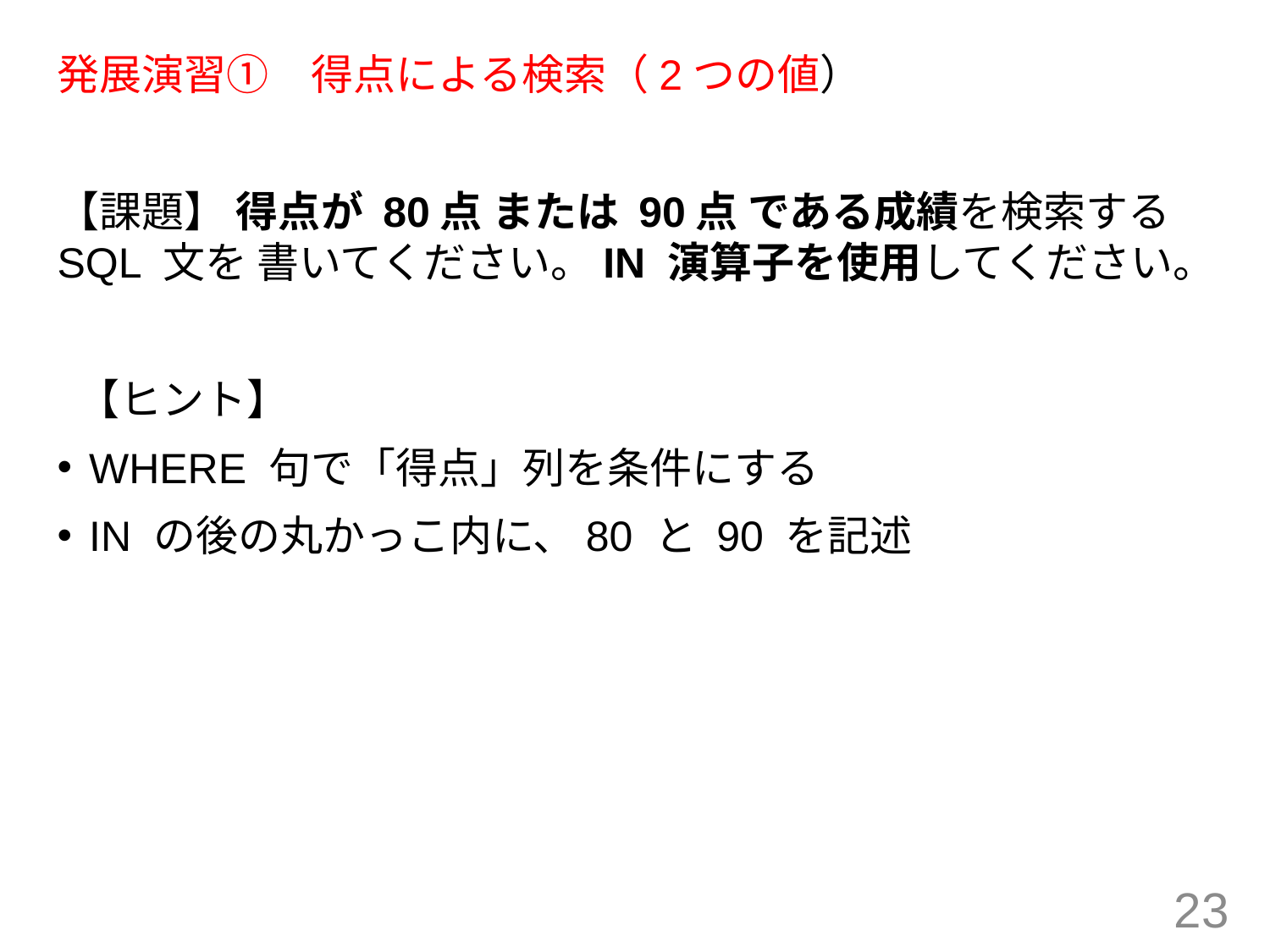

発展演習①　得点による検索（2つの値）

【課題】 得点が 80点 または 90点 である成績を検索する SQL 文を 書いてください。IN 演算子を使用してください。

 【ヒント】
WHERE 句で「得点」列を条件にする
IN の後の丸かっこ内に、80 と 90 を記述
23